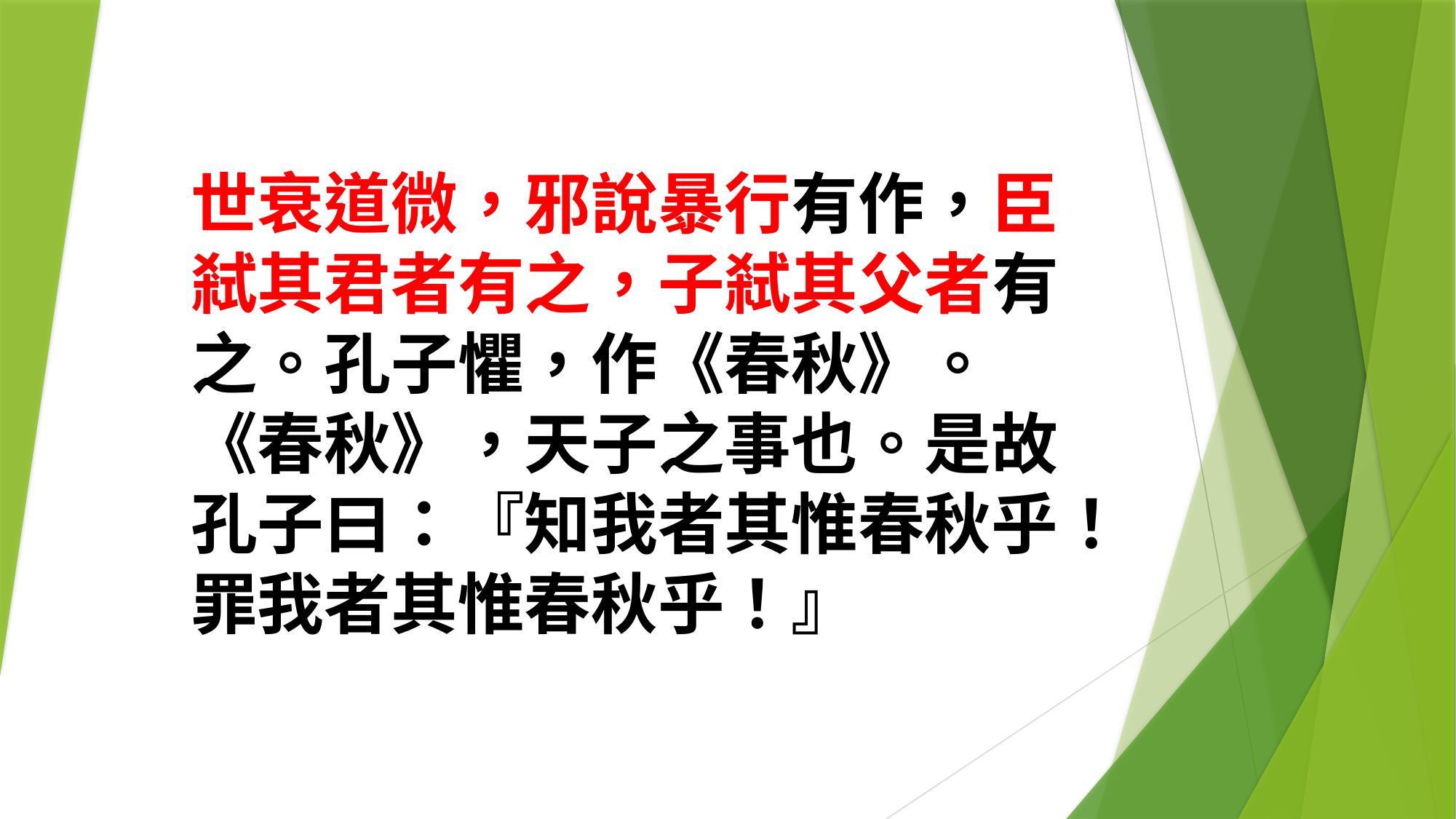

# 世衰道微，邪說暴行有作，臣弒其君者有之，子弒其父者有之。孔子懼，作《春秋》。《春秋》，天子之事也。是故孔子曰：『知我者其惟春秋乎！罪我者其惟春秋乎！』